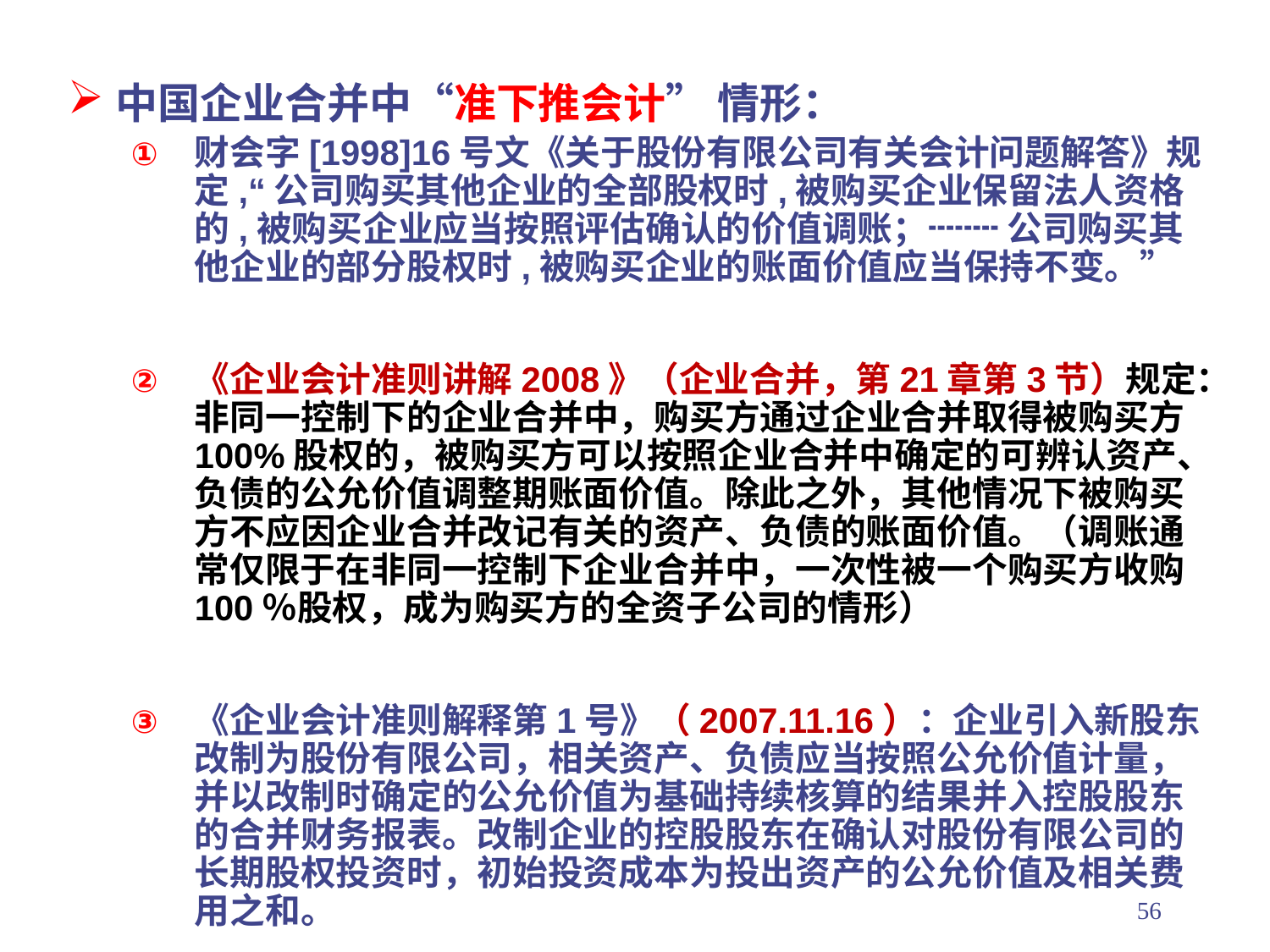

中国企业合并中“准下推会计” 情形：
财会字[1998]16号文《关于股份有限公司有关会计问题解答》规定,“公司购买其他企业的全部股权时,被购买企业保留法人资格的,被购买企业应当按照评估确认的价值调账；┉┉ 公司购买其他企业的部分股权时,被购买企业的账面价值应当保持不变。”

《企业会计准则讲解2008》（企业合并，第21章第3节）规定：非同一控制下的企业合并中，购买方通过企业合并取得被购买方100%股权的，被购买方可以按照企业合并中确定的可辨认资产、负债的公允价值调整期账面价值。除此之外，其他情况下被购买方不应因企业合并改记有关的资产、负债的账面价值。（调账通常仅限于在非同一控制下企业合并中，一次性被一个购买方收购100％股权，成为购买方的全资子公司的情形）

《企业会计准则解释第1号》（2007.11.16）：企业引入新股东改制为股份有限公司，相关资产、负债应当按照公允价值计量，并以改制时确定的公允价值为基础持续核算的结果并入控股股东的合并财务报表。改制企业的控股股东在确认对股份有限公司的长期股权投资时，初始投资成本为投出资产的公允价值及相关费用之和。
56